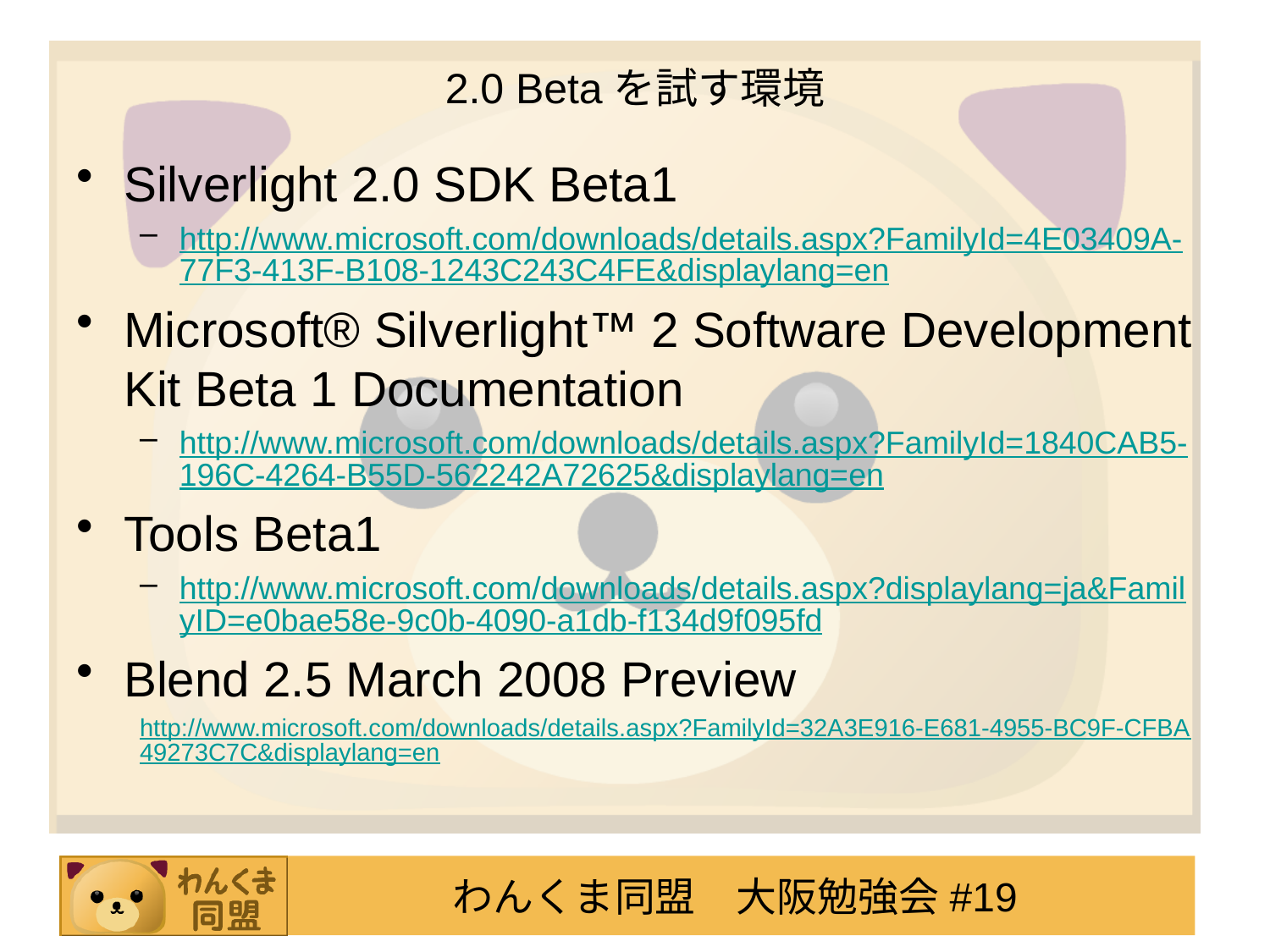

# 2.0 Betaを試す環境
Silverlight 2.0 SDK Beta1
http://www.microsoft.com/downloads/details.aspx?FamilyId=4E03409A-77F3-413F-B108-1243C243C4FE&displaylang=en
Microsoft® Silverlight™ 2 Software Development Kit Beta 1 Documentation
http://www.microsoft.com/downloads/details.aspx?FamilyId=1840CAB5-196C-4264-B55D-562242A72625&displaylang=en
Tools Beta1
http://www.microsoft.com/downloads/details.aspx?displaylang=ja&FamilyID=e0bae58e-9c0b-4090-a1db-f134d9f095fd
Blend 2.5 March 2008 Preview
http://www.microsoft.com/downloads/details.aspx?FamilyId=32A3E916-E681-4955-BC9F-CFBA49273C7C&displaylang=en